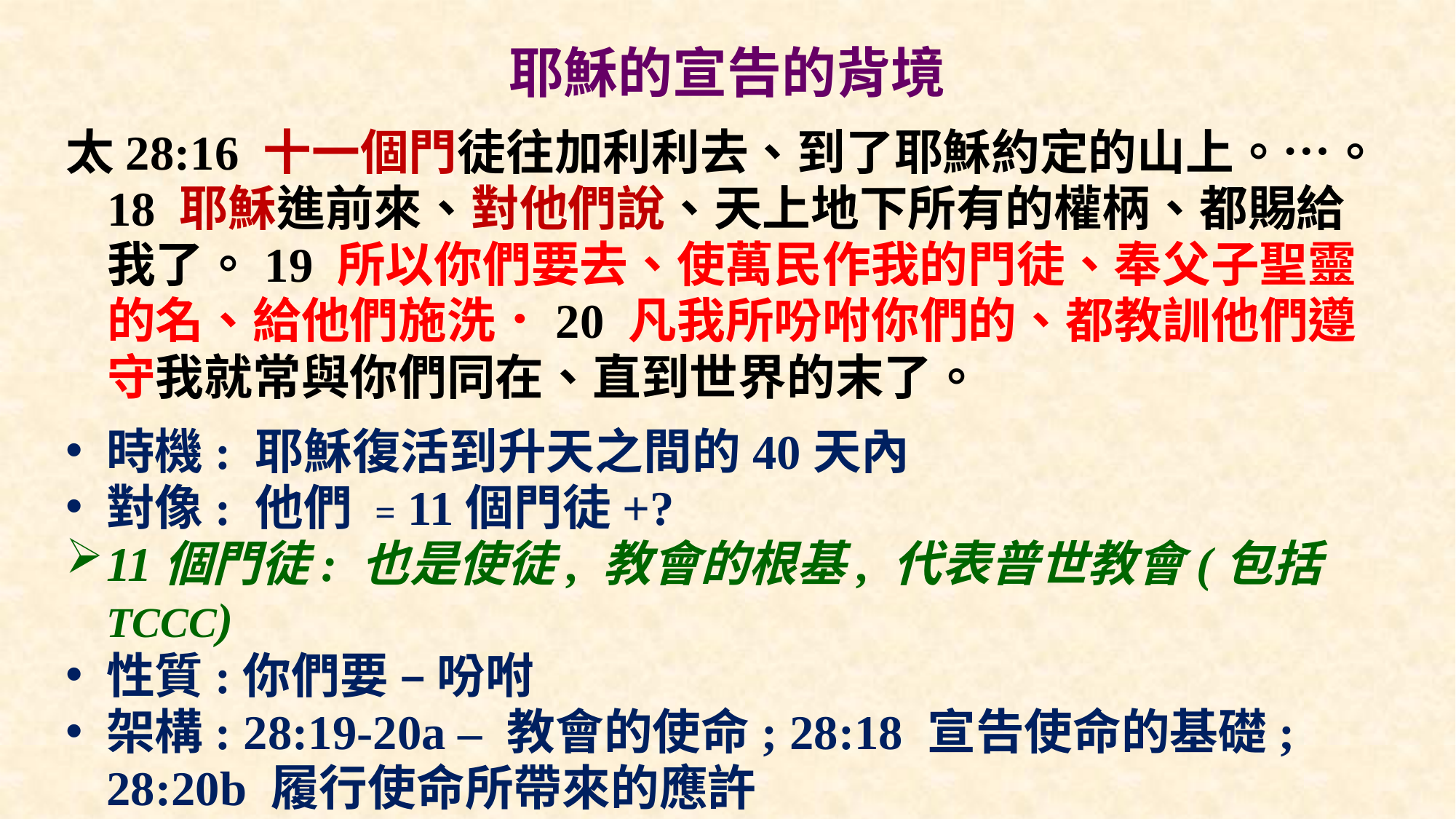

# 耶穌的宣告的背境
太28:16 十一個門徒往加利利去、到了耶穌約定的山上。…。18 耶穌進前來、對他們說、天上地下所有的權柄、都賜給我了。19 所以你們要去、使萬民作我的門徒、奉父子聖靈的名、給他們施洗．20 凡我所吩咐你們的、都教訓他們遵守我就常與你們同在、直到世界的末了。
時機: 耶穌復活到升天之間的40天內
對像: 他們 = 11個門徒+?
11個門徒: 也是使徒, 教會的根基, 代表普世教會(包括TCCC)
性質:你們要 – 吩咐
架構: 28:19-20a – 教會的使命; 28:18 宣告使命的基礎; 28:20b 履行使命所帶來的應許